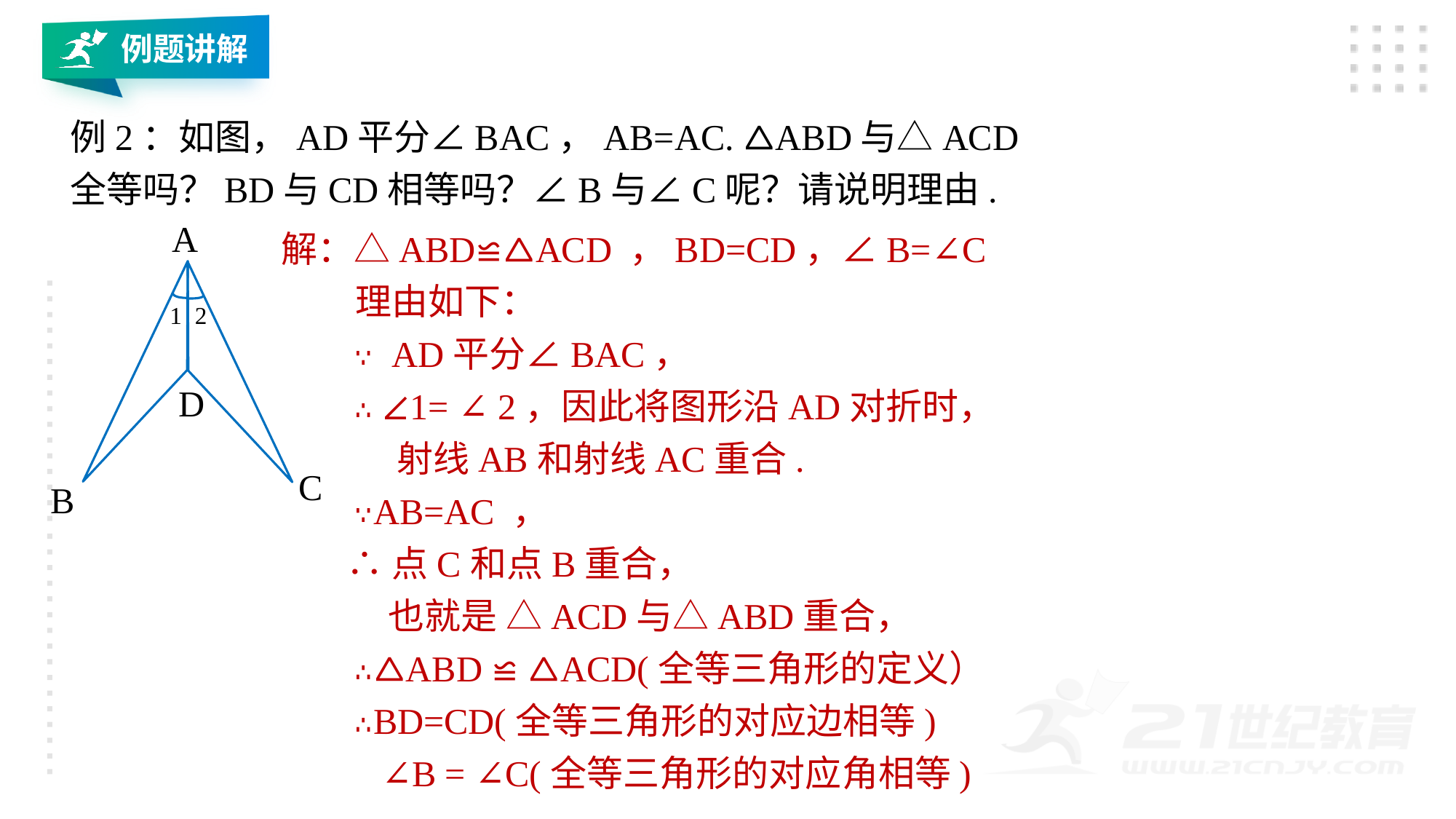

例题讲解
例2：如图，AD平分∠BAC，AB=AC. △ABD与△ACD全等吗？BD与CD相等吗？∠B与∠C呢？请说明理由.
解：△ABD≌△ACD ，BD=CD，∠B=∠C
        理由如下：
        ∵  AD平分∠BAC，
        ∴ ∠1= ∠ 2，因此将图形沿AD对折时，
             射线AB和射线AC重合.
        ∵AB=AC ，
        ∴点C和点B重合，
            也就是 △ACD与△ABD重合，
        ∴△ABD ≌ △ACD(全等三角形的定义）
        ∴BD=CD(全等三角形的对应边相等)
           ∠B = ∠C(全等三角形的对应角相等)
A

1
2

D
C
B